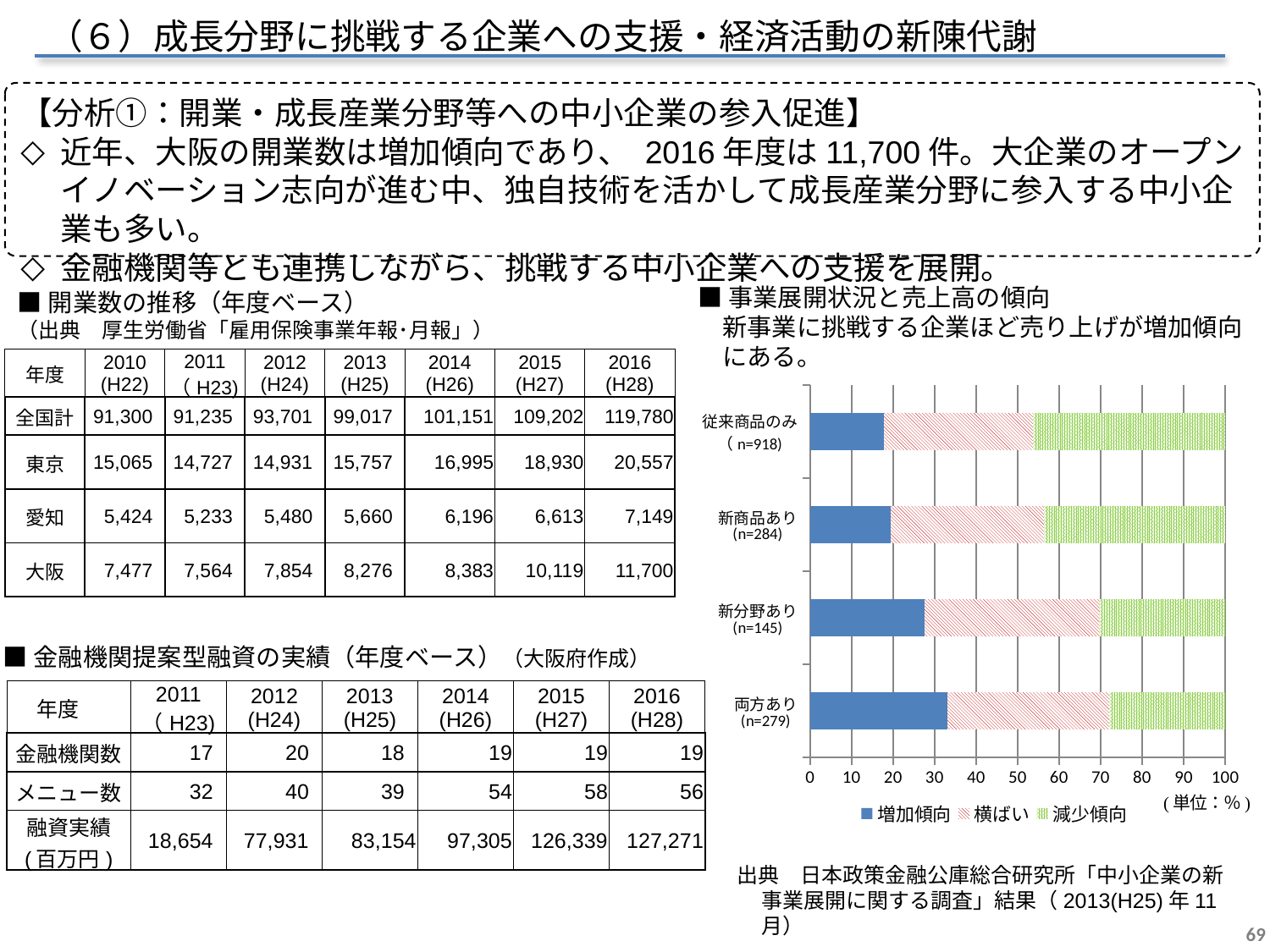

（６）成長分野に挑戦する企業への支援・経済活動の新陳代謝
【分析①：開業・成長産業分野等への中小企業の参入促進】
近年、大阪の開業数は増加傾向であり、 2016年度は11,700件。大企業のオープンイノベーション志向が進む中、独自技術を活かして成長産業分野に参入する中小企業も多い。
金融機関等とも連携しながら、挑戦する中小企業への支援を展開。
■事業展開状況と売上高の傾向
　新事業に挑戦する企業ほど売り上げが増加傾向にある。
■開業数の推移（年度ベース）
（出典　厚生労働省「雇用保険事業年報･月報」）

### Chart

| Category | 増加傾向 | 横ばい | 減少傾向 |
|---|---|---|---|
| 両方あり
(n=279) | 33.0 | 39.1 | 28.0 |
| 新分野あり
(n=145) | 27.6 | 42.1 | 30.3 |
| 新商品あり
(n=284) | 19.4 | 37.0 | 43.7 |
| 従来商品のみ
（n=918) | 17.8 | 35.9 | 46.3 |
| 年度 | 2010 (H22) | 2011 （H23) | 2012 (H24) | 2013 (H25) | 2014 (H26) | 2015 (H27) | 2016 (H28) |
| --- | --- | --- | --- | --- | --- | --- | --- |
| 全国計 | 91,300 | 91,235 | 93,701 | 99,017 | 101,151 | 109,202 | 119,780 |
| 東京 | 15,065 | 14,727 | 14,931 | 15,757 | 16,995 | 18,930 | 20,557 |
| 愛知 | 5,424 | 5,233 | 5,480 | 5,660 | 6,196 | 6,613 | 7,149 |
| 大阪 | 7,477 | 7,564 | 7,854 | 8,276 | 8,383 | 10,119 | 11,700 |
■金融機関提案型融資の実績（年度ベース）（大阪府作成）
| 年度 | 2011 （H23) | 2012 (H24) | 2013 (H25) | 2014 (H26) | 2015 (H27) | 2016 (H28) |
| --- | --- | --- | --- | --- | --- | --- |
| 金融機関数 | 17 | 20 | 18 | 19 | 19 | 19 |
| メニュー数 | 32 | 40 | 39 | 54 | 58 | 56 |
| 融資実績 (百万円) | 18,654 | 77,931 | 83,154 | 97,305 | 126,339 | 127,271 |
出典　日本政策金融公庫総合研究所「中小企業の新事業展開に関する調査」結果（2013(H25)年11月）
69